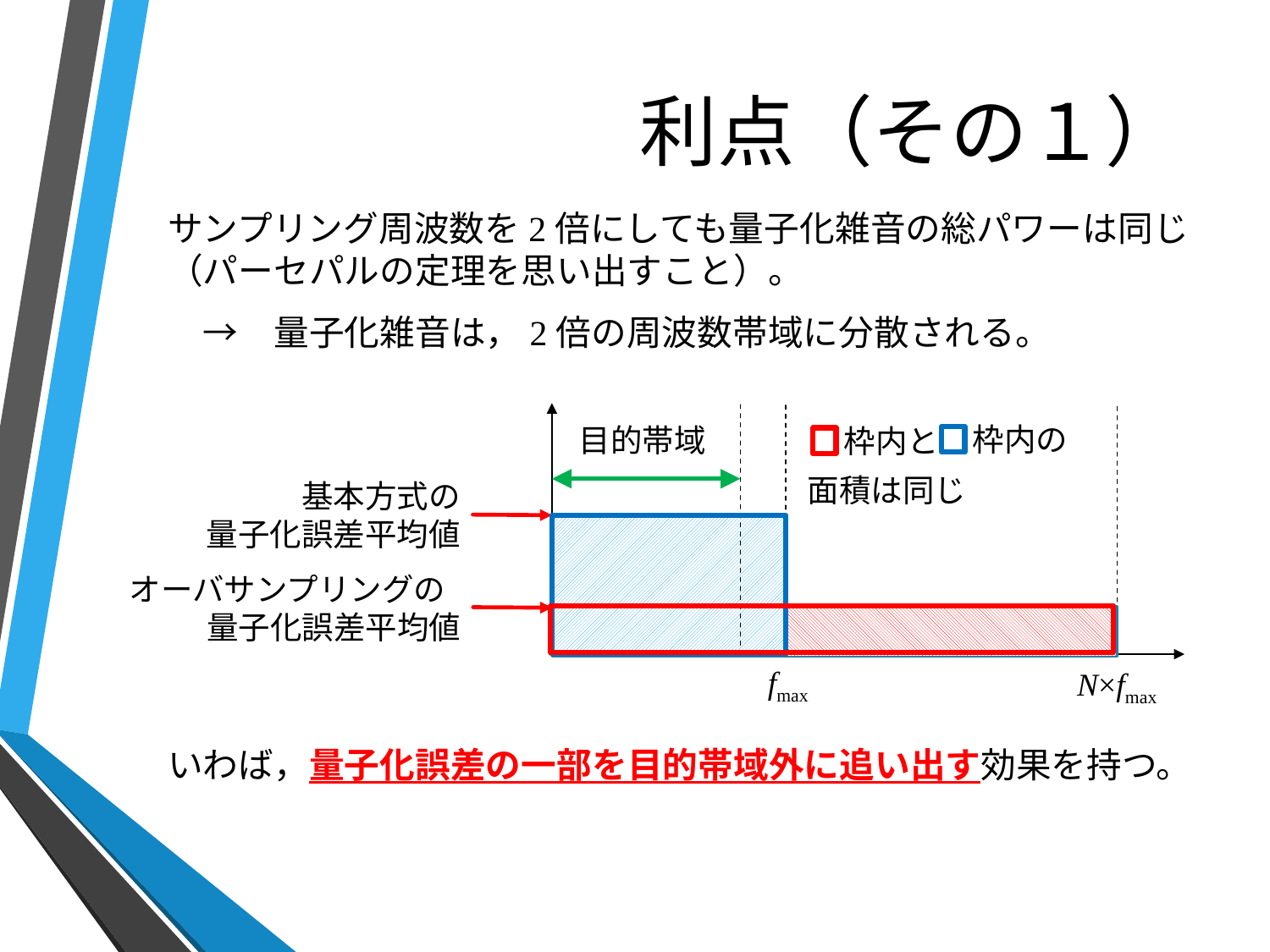

# 利点（その１）
サンプリング周波数を2倍にしても量子化雑音の総パワーは同じ（パーセパルの定理を思い出すこと）。
　→　量子化雑音は，2倍の周波数帯域に分散される。

いわば，量子化誤差の一部を目的帯域外に追い出す効果を持つ。

枠内の
目的帯域
枠内と

面積は同じ
基本方式の
量子化誤差平均値

オーバサンプリングの
量子化誤差平均値

fmax
N×fmax